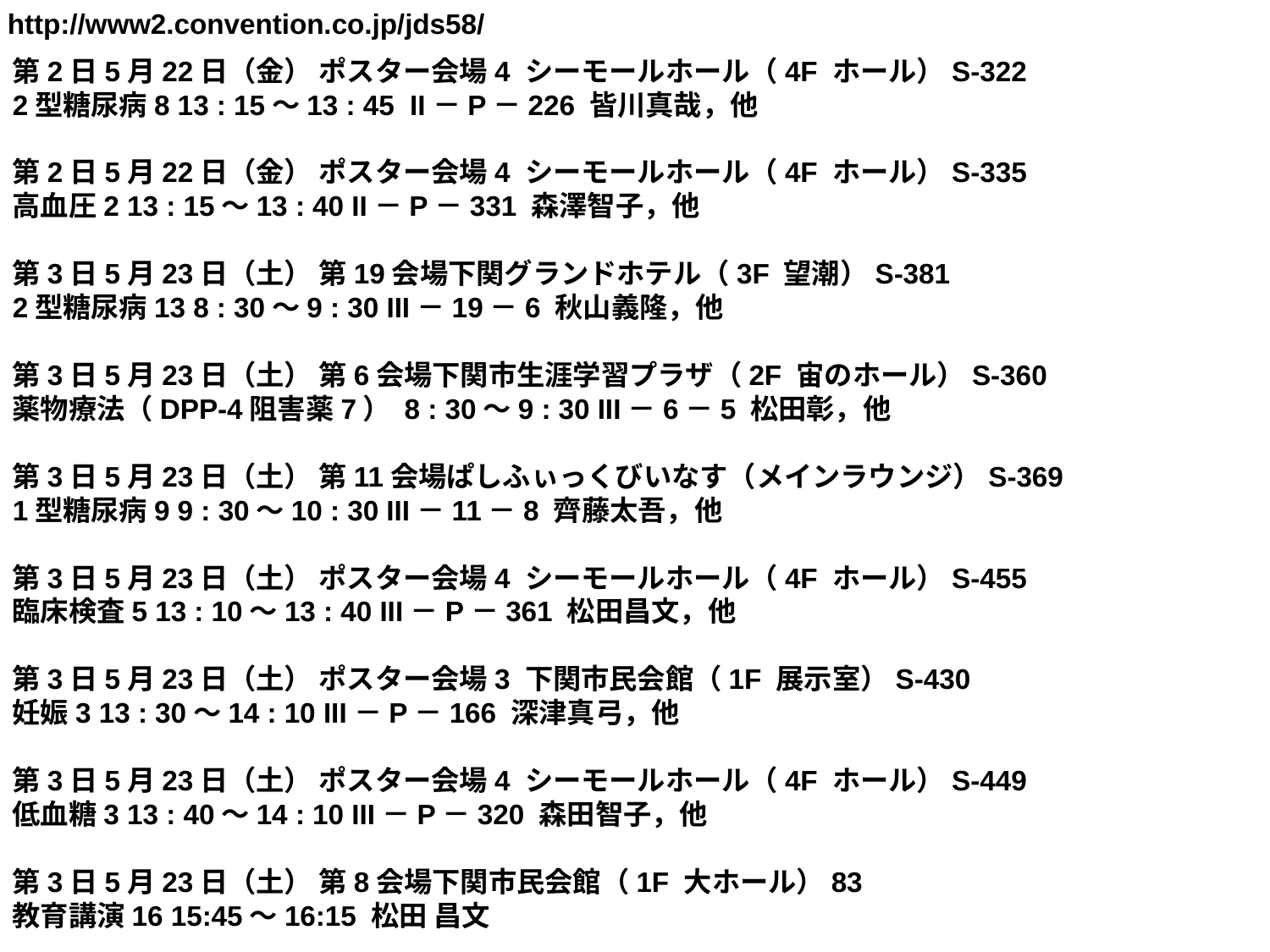

http://www2.convention.co.jp/jds58/
第2日5月22日（金） ポスター会場4 シーモールホール（4F ホール）S-322
2型糖尿病8 13 : 15～13 : 45  II－P－226 皆川真哉，他

第2日5月22日（金） ポスター会場4 シーモールホール（4F ホール）S-335
高血圧2 13 : 15～13 : 40 II－P－331 森澤智子，他

第3日5月23日（土） 第19会場下関グランドホテル（3F 望潮）S-381
2型糖尿病13 8 : 30～9 : 30 III－19－6 秋山義隆，他

第3日5月23日（土） 第6会場下関市生涯学習プラザ（2F 宙のホール）S-360
薬物療法（DPP-4阻害薬7） 8 : 30～9 : 30 III－6－5 松田彰，他

第3日5月23日（土） 第11会場ぱしふぃっくびいなす（メインラウンジ）S-369
1型糖尿病9 9 : 30～10 : 30 III－11－8 齊藤太吾，他

第3日5月23日（土） ポスター会場4 シーモールホール（4F ホール）S-455
臨床検査5 13 : 10～13 : 40 III－P－361 松田昌文，他

第3日5月23日（土） ポスター会場3 下関市民会館（1F 展示室）S-430
妊娠3 13 : 30～14 : 10 III－P－166 深津真弓，他

第3日5月23日（土） ポスター会場4 シーモールホール（4F ホール）S-449
低血糖3 13 : 40～14 : 10 III－P－320 森田智子，他

第3日5月23日（土） 第8会場下関市民会館（1F 大ホール）83
教育講演16 15:45～16:15 松田 昌文